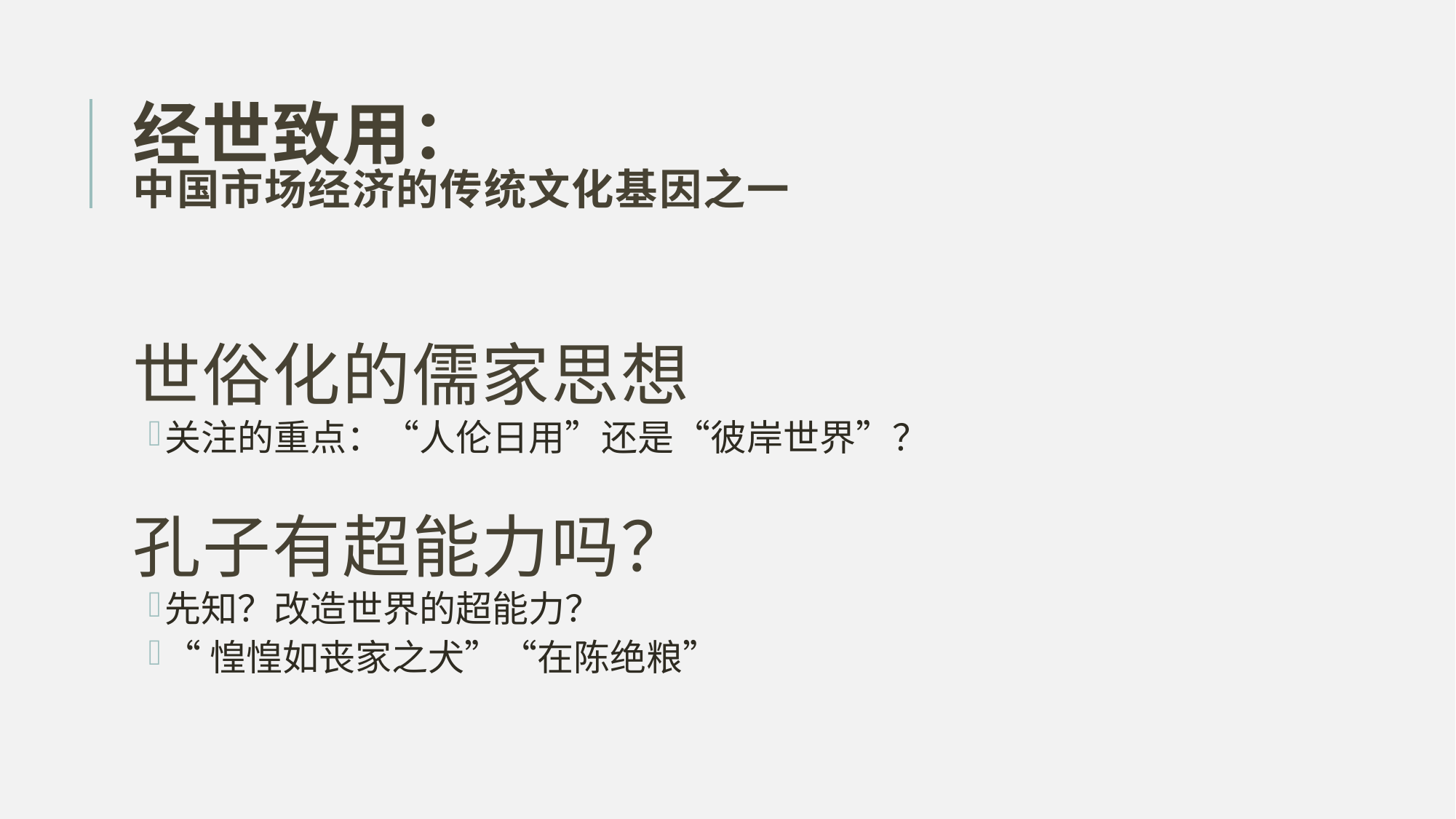

# 经世致用： 中国市场经济的传统文化基因之一
世俗化的儒家思想
关注的重点：“人伦日用”还是“彼岸世界”？

孔子有超能力吗？
先知？改造世界的超能力？
“惶惶如丧家之犬”“在陈绝粮”